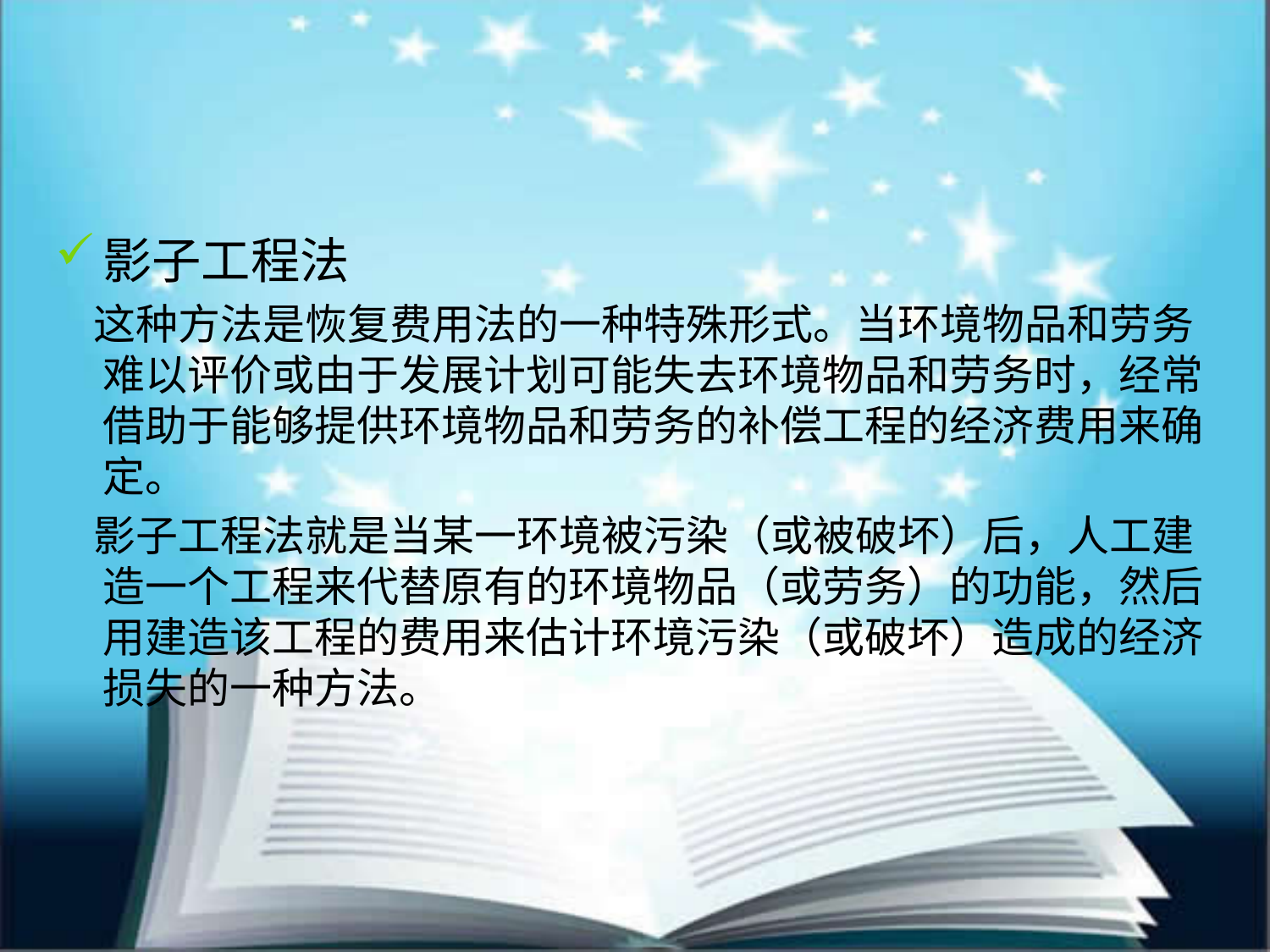

影子工程法
   这种方法是恢复费用法的一种特殊形式。当环境物品和劳务难以评价或由于发展计划可能失去环境物品和劳务时，经常借助于能够提供环境物品和劳务的补偿工程的经济费用来确定。
   影子工程法就是当某一环境被污染（或被破坏）后，人工建造一个工程来代替原有的环境物品（或劳务）的功能，然后用建造该工程的费用来估计环境污染（或破坏）造成的经济损失的一种方法。